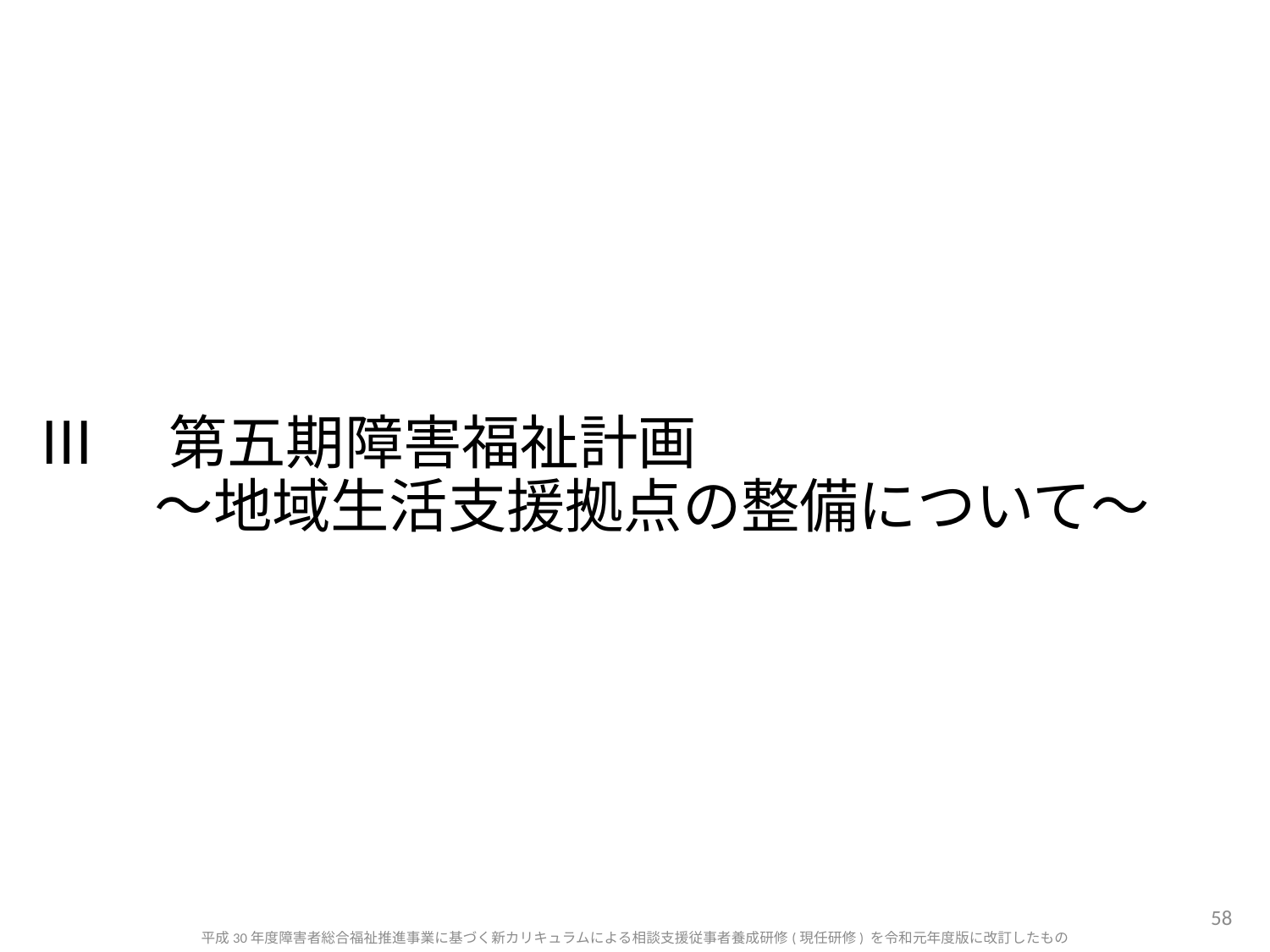

# Ⅲ　第五期障害福祉計画　 　　～地域生活支援拠点の整備について～
58
平成30年度障害者総合福祉推進事業に基づく新カリキュラムによる相談支援従事者養成研修(現任研修) を令和元年度版に改訂したもの